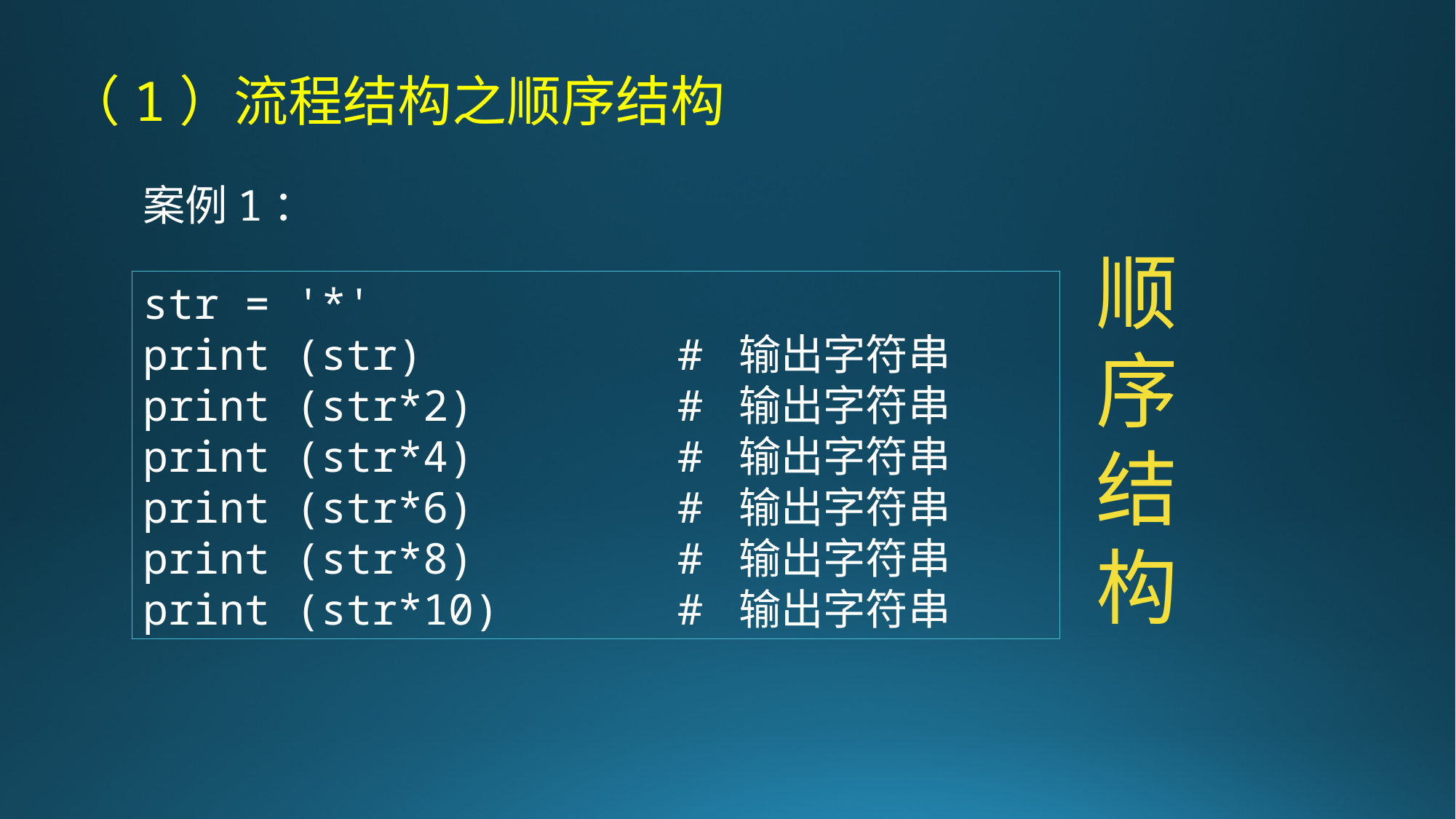

（1）流程结构之顺序结构
案例1：
顺
序
结
构
str = '*'
print (str)          # 输出字符串
print (str*2)        # 输出字符串
print (str*4)        # 输出字符串
print (str*6)        # 输出字符串
print (str*8)        # 输出字符串
print (str*10)       # 输出字符串